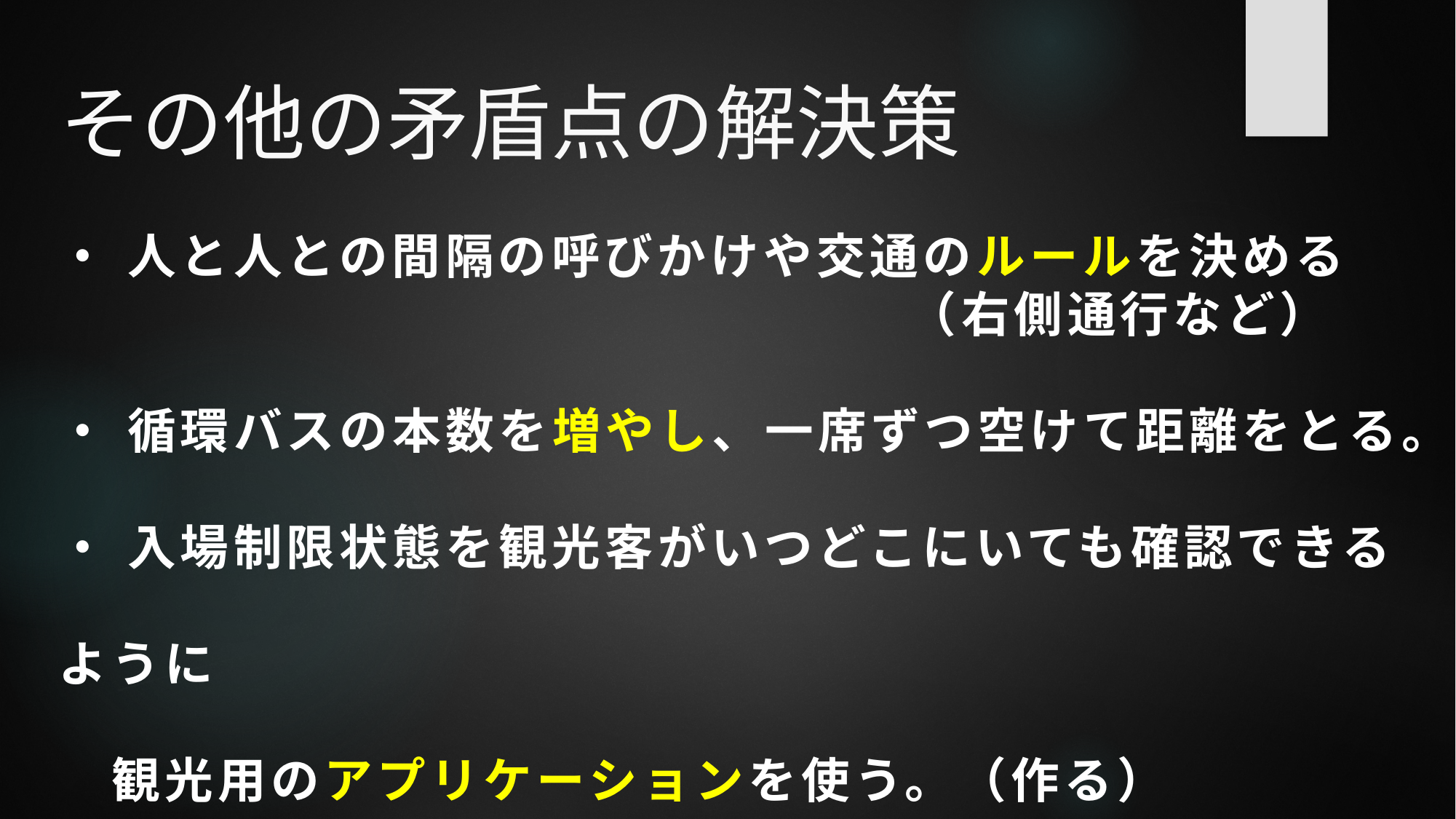

# その他の矛盾点の解決策
・ 人と人との間隔の呼びかけや交通のルールを決める
　　　　　　　　　　　　　　　　（右側通行など）
・ 循環バスの本数を増やし、一席ずつ空けて距離をとる。
・ 入場制限状態を観光客がいつどこにいても確認できるように
　観光用のアプリケーションを使う。（作る）
・ 入場制限を設ける。